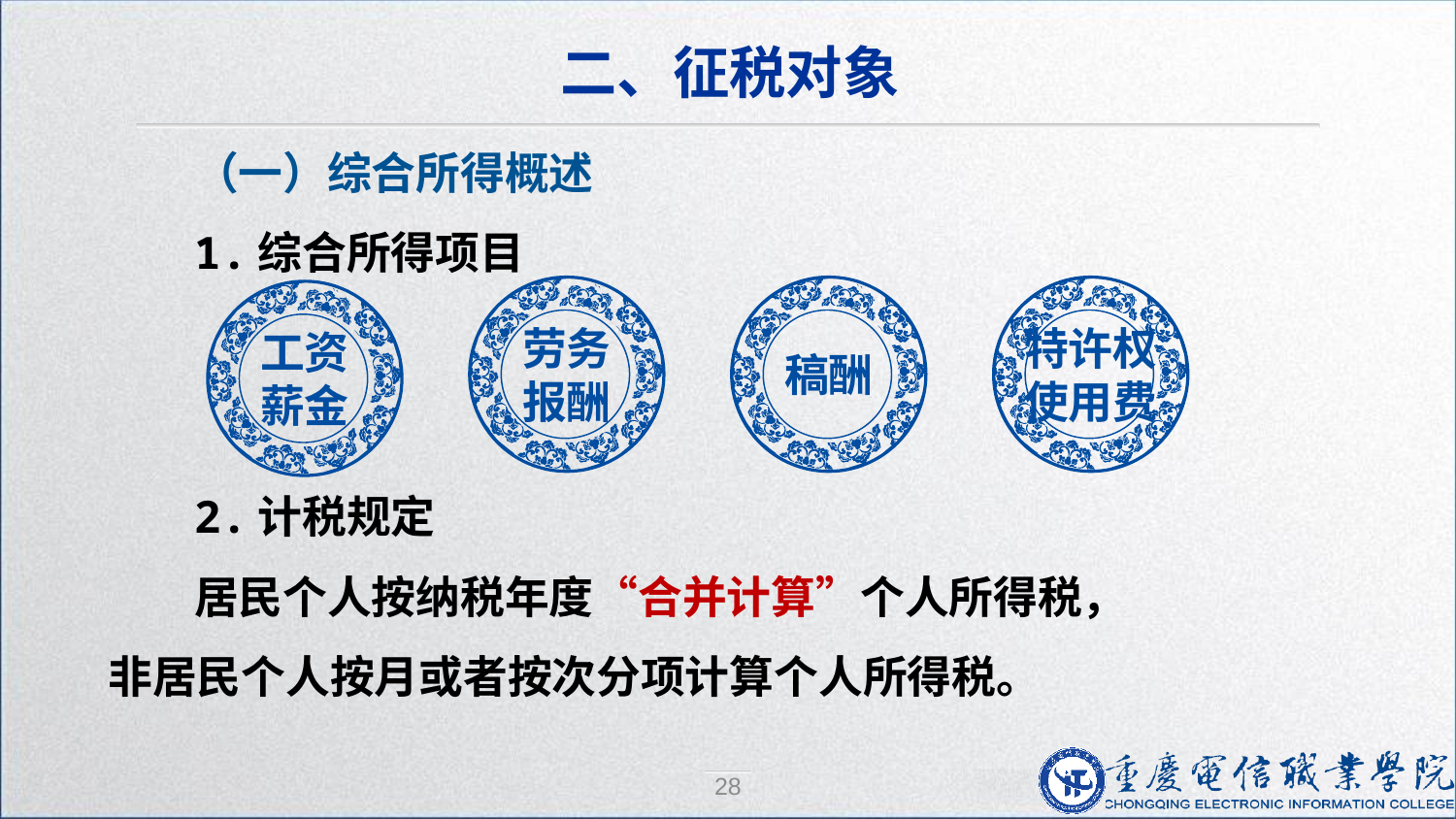

二、征税对象
（一）综合所得概述
1.综合所得项目

2.计税规定
居民个人按纳税年度“合并计算”个人所得税，非居民个人按月或者按次分项计算个人所得税。
劳务
报酬
稿酬
特许权使用费
工资
薪金
28